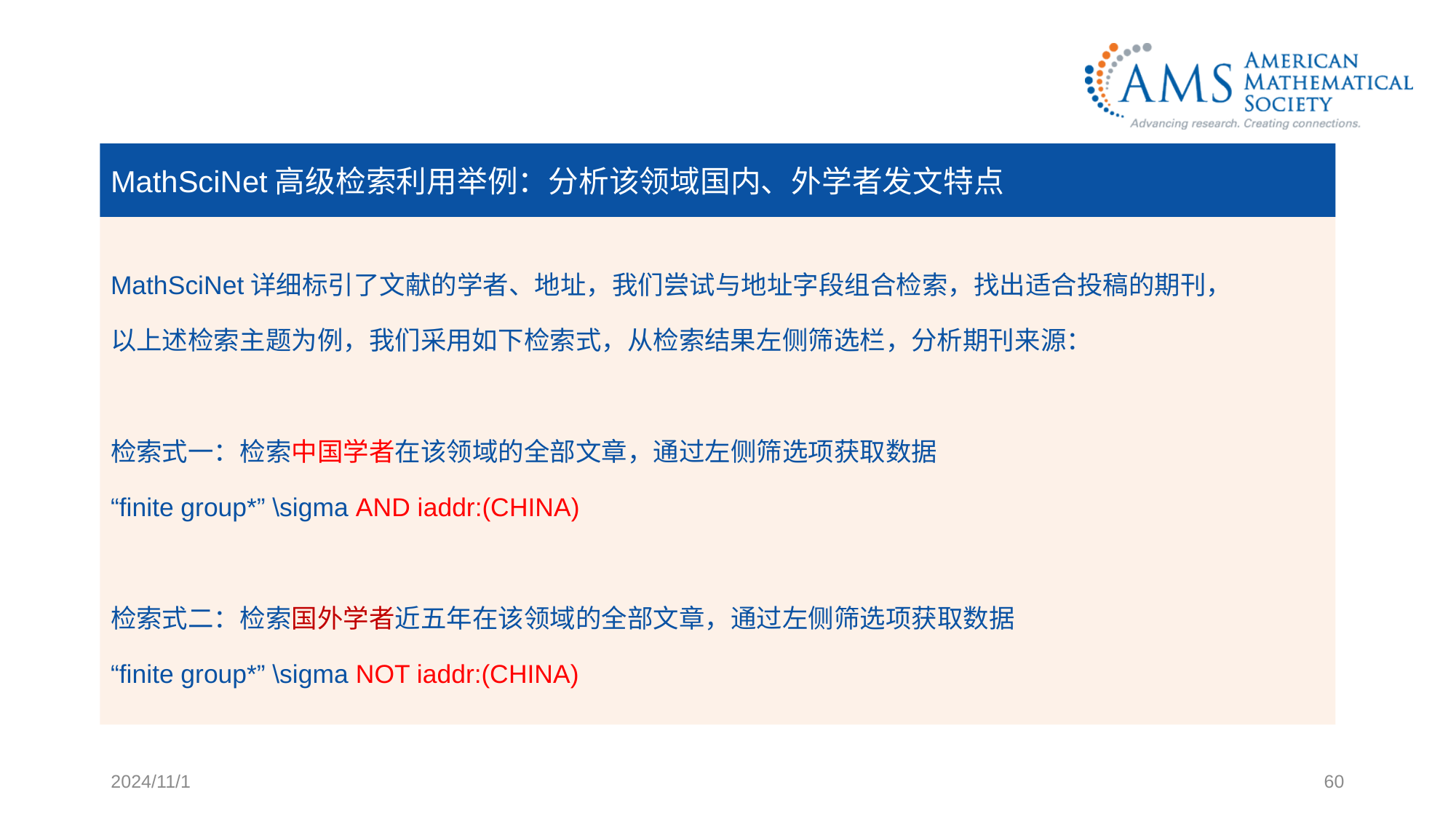

MathSciNet高级检索利用举例：分析该领域国内、外学者发文特点
MathSciNet详细标引了文献的学者、地址，我们尝试与地址字段组合检索，找出适合投稿的期刊，
以上述检索主题为例，我们采用如下检索式，从检索结果左侧筛选栏，分析期刊来源：

检索式一：检索中国学者在该领域的全部文章，通过左侧筛选项获取数据
“finite group*” \sigma AND iaddr:(CHINA)

检索式二：检索国外学者近五年在该领域的全部文章，通过左侧筛选项获取数据
“finite group*” \sigma NOT iaddr:(CHINA)
2024/11/1
60